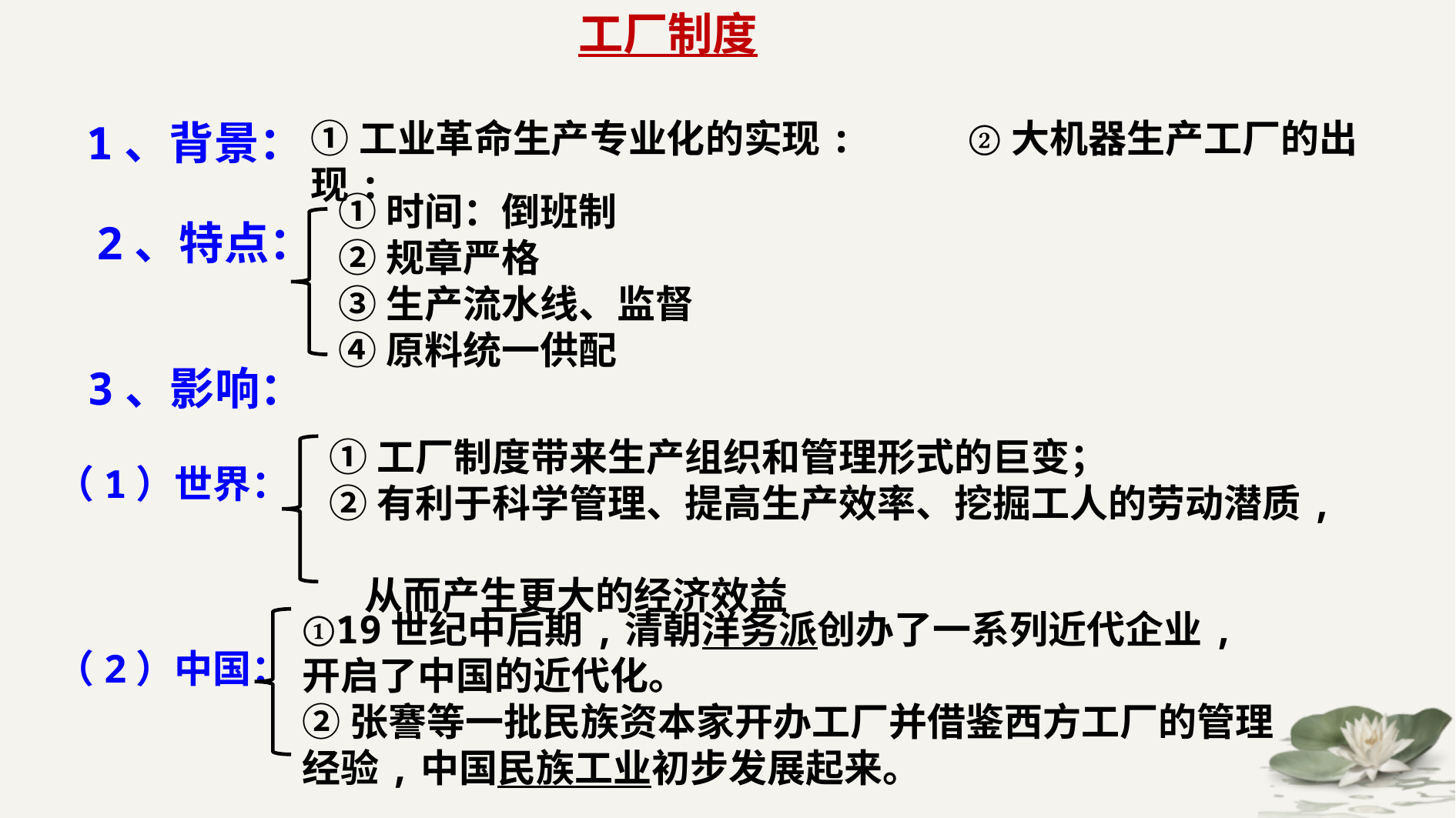

工厂制度
1、背景：
①工业革命生产专业化的实现:     ②大机器生产工厂的出现:
①时间：倒班制
②规章严格
③生产流水线、监督
④原料统一供配
2、特点：

3、影响：
①工厂制度带来生产组织和管理形式的巨变；
②有利于科学管理、提高生产效率、挖掘工人的劳动潜质,
   从而产生更大的经济效益

（1）世界：

（2）中国：
①19世纪中后期,清朝洋务派创办了一系列近代企业, 开启了中国的近代化。
②张謇等一批民族资本家开办工厂并借鉴西方工厂的管理经验,中国民族工业初步发展起来。